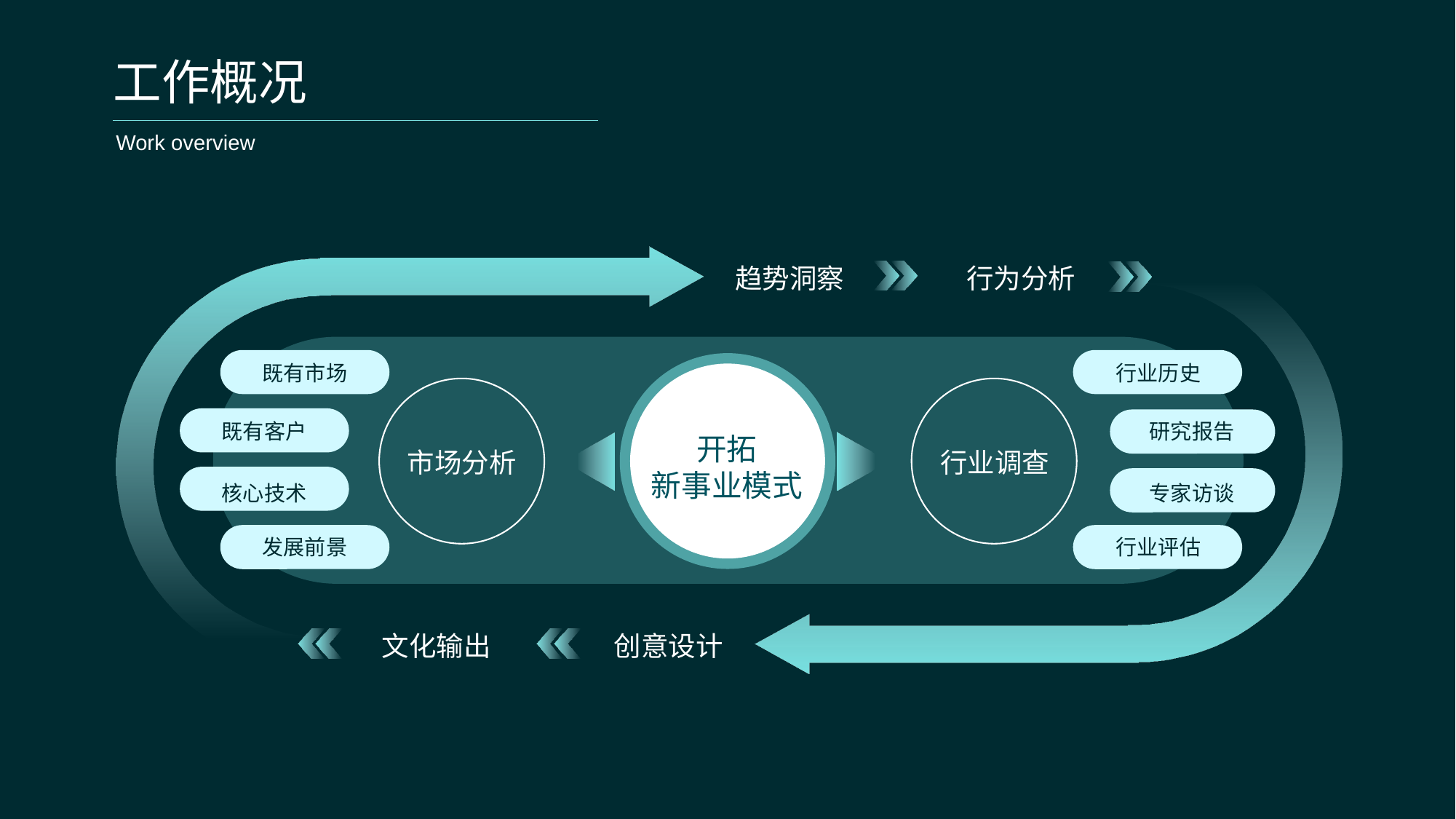

工作概况
Work overview

趋势洞察
行为分析

既有市场
行业历史

既有客户
研究报告
开拓
新事业模式

市场分析
行业调查

核心技术
专家访谈

发展前景
行业评估

文化输出

创意设计